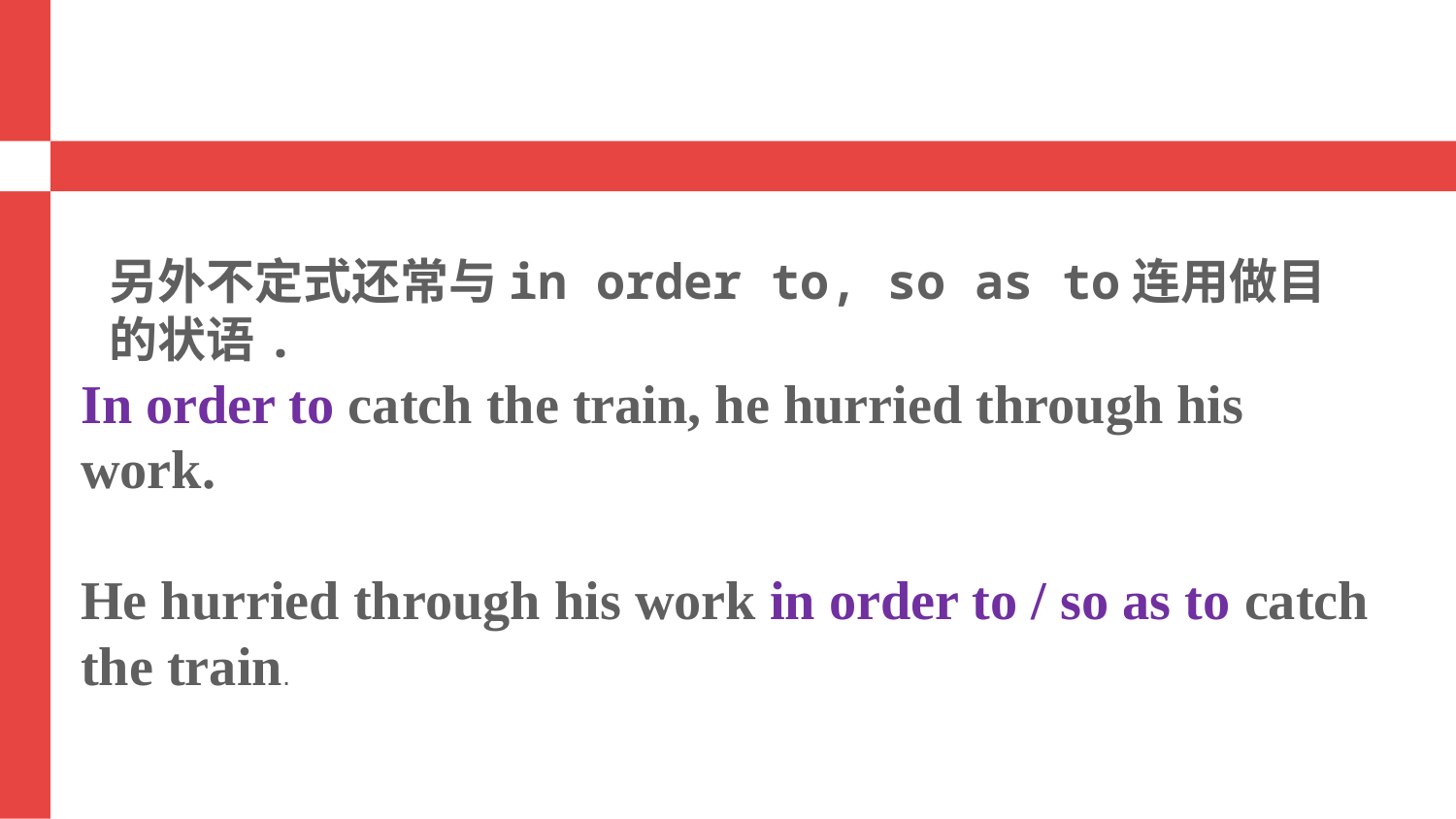

另外不定式还常与in order to, so as to连用做目的状语.
In order to catch the train, he hurried through his work.

He hurried through his work in order to / so as to catch the train.